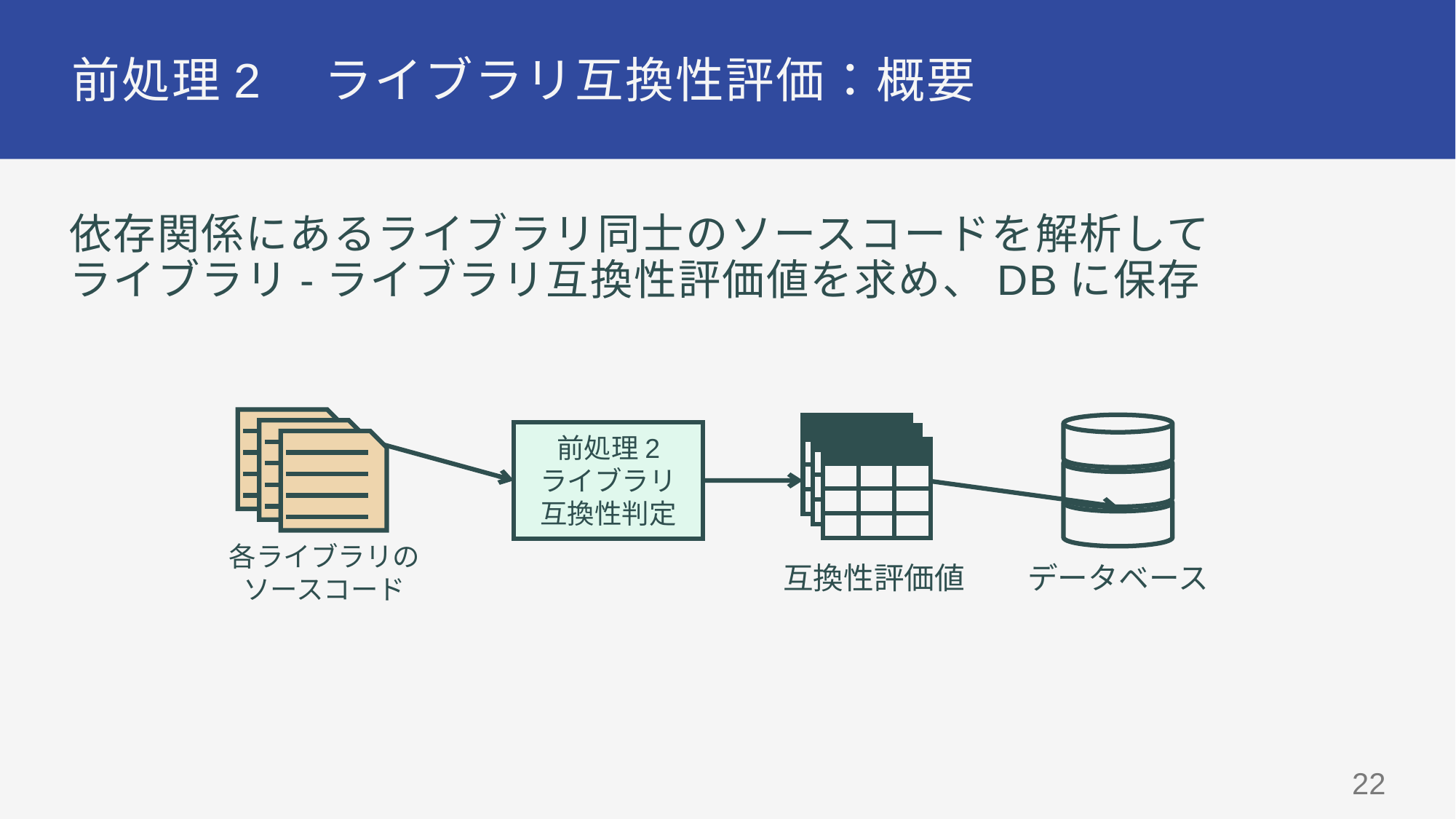

# 前処理2　ライブラリ互換性評価：概要
依存関係にあるライブラリ同士のソースコードを解析して
ライブラリ-ライブラリ互換性評価値を求め、DBに保存

前処理2
ライブラリ
互換性判定

各ライブラリの
ソースコード
互換性評価値
データベース
22